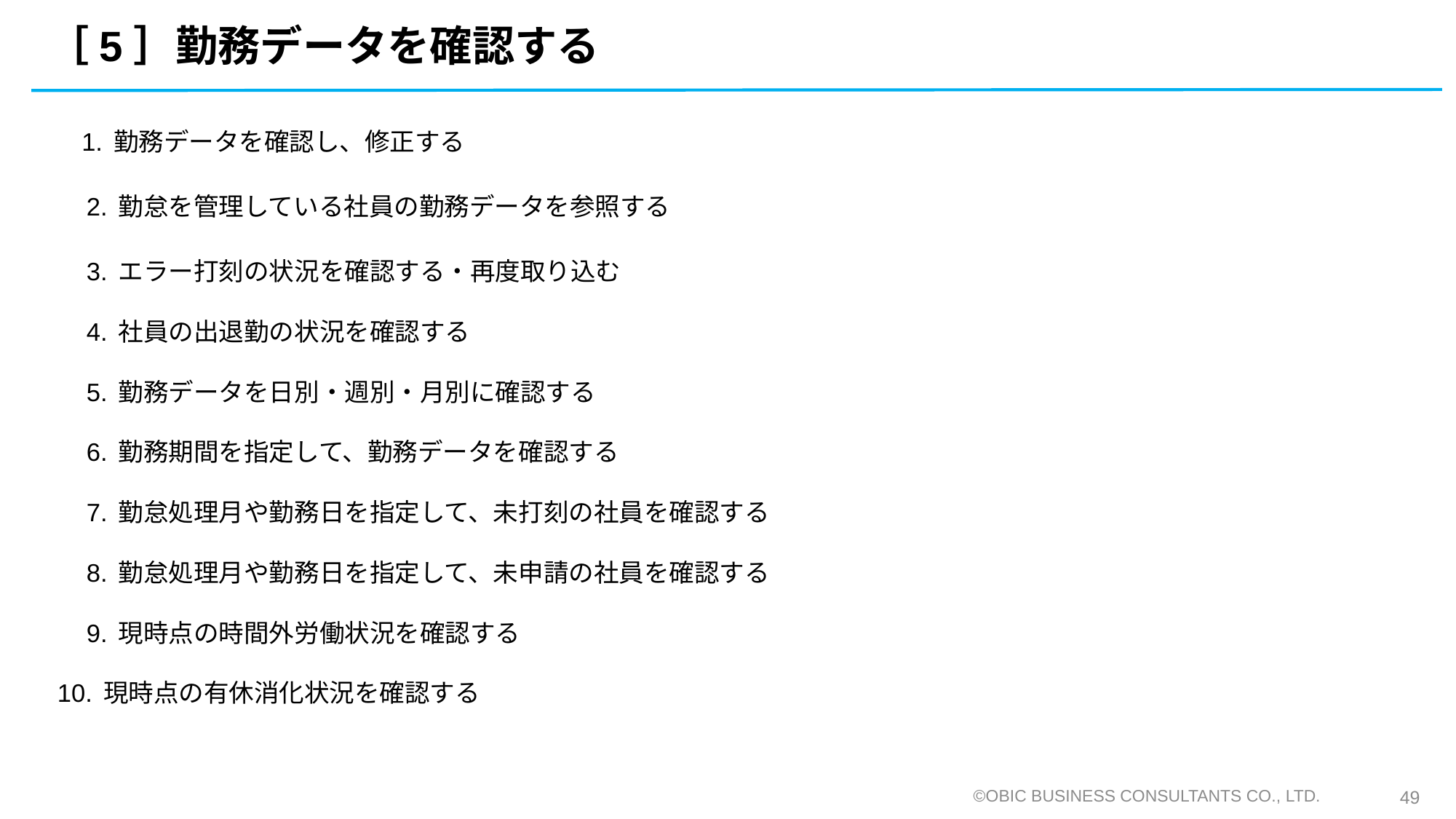

# ［5］勤務データを確認する
　1. 勤務データを確認し、修正する
　2. 勤怠を管理している社員の勤務データを参照する
　3. エラー打刻の状況を確認する・再度取り込む
　4. 社員の出退勤の状況を確認する
　5. 勤務データを日別・週別・月別に確認する
　6. 勤務期間を指定して、勤務データを確認する
　7. 勤怠処理月や勤務日を指定して、未打刻の社員を確認する

　8. 勤怠処理月や勤務日を指定して、未申請の社員を確認する

　9. 現時点の時間外労働状況を確認する

10. 現時点の有休消化状況を確認する

©OBIC BUSINESS CONSULTANTS CO., LTD.
49